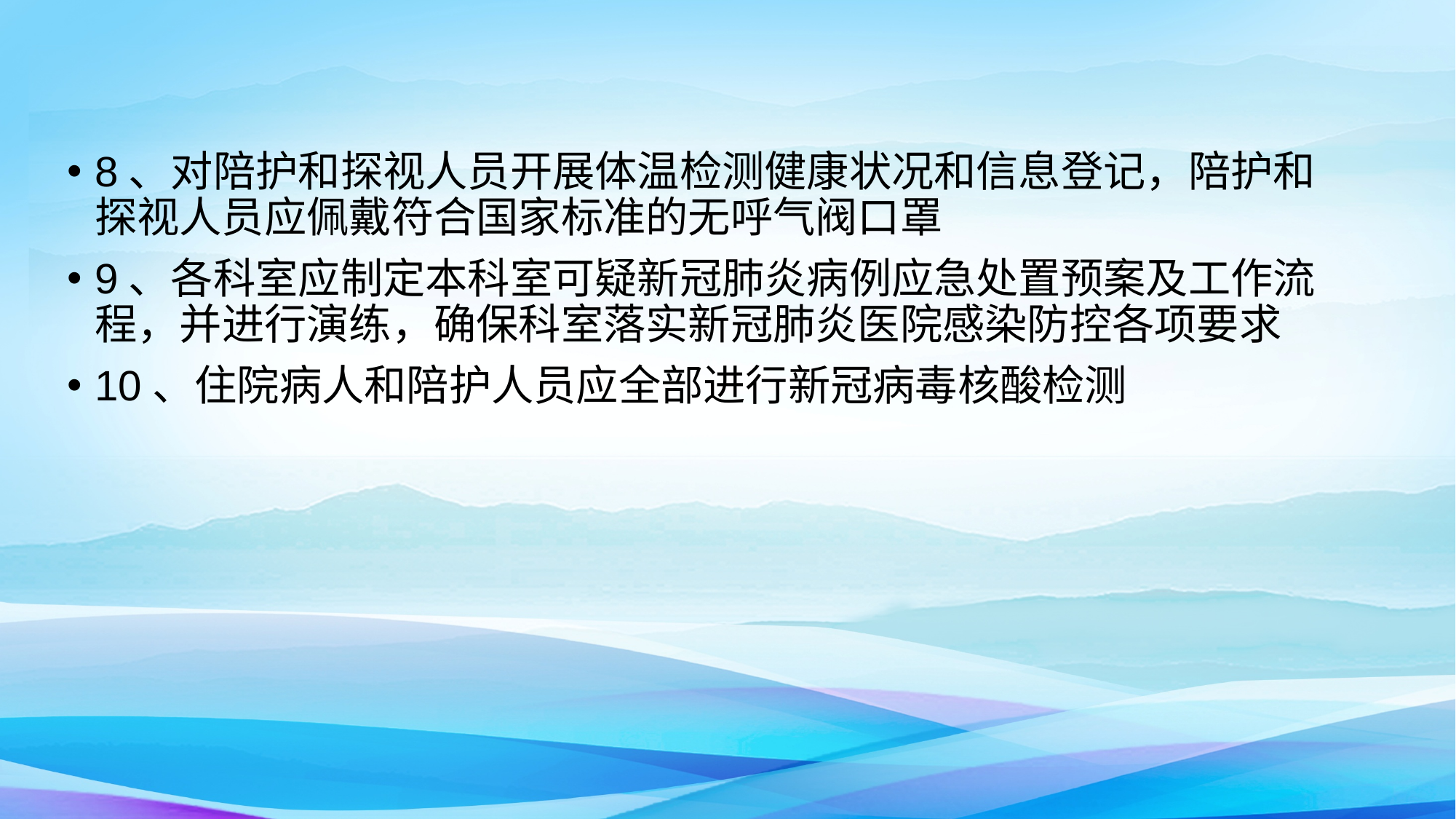

8、对陪护和探视人员开展体温检测健康状况和信息登记，陪护和探视人员应佩戴符合国家标准的无呼气阀口罩
9、各科室应制定本科室可疑新冠肺炎病例应急处置预案及工作流程，并进行演练，确保科室落实新冠肺炎医院感染防控各项要求
10、住院病人和陪护人员应全部进行新冠病毒核酸检测